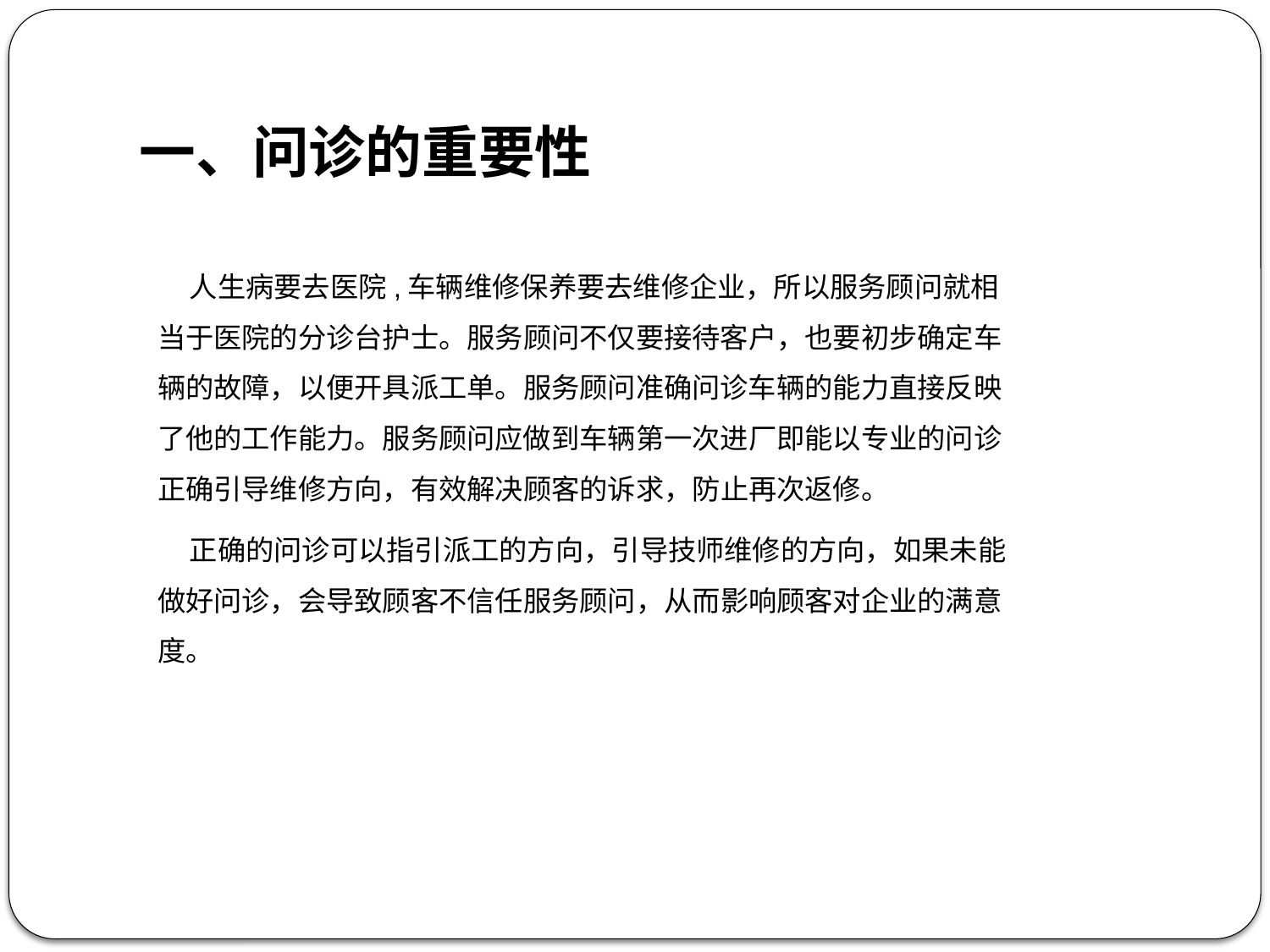

# 一、问诊的重要性
    人生病要去医院,车辆维修保养要去维修企业，所以服务顾问就相当于医院的分诊台护士。服务顾问不仅要接待客户，也要初步确定车辆的故障，以便开具派工单。服务顾问准确问诊车辆的能力直接反映了他的工作能力。服务顾问应做到车辆第一次进厂即能以专业的问诊正确引导维修方向，有效解决顾客的诉求，防止再次返修。
    正确的问诊可以指引派工的方向，引导技师维修的方向，如果未能做好问诊，会导致顾客不信任服务顾问，从而影响顾客对企业的满意度。